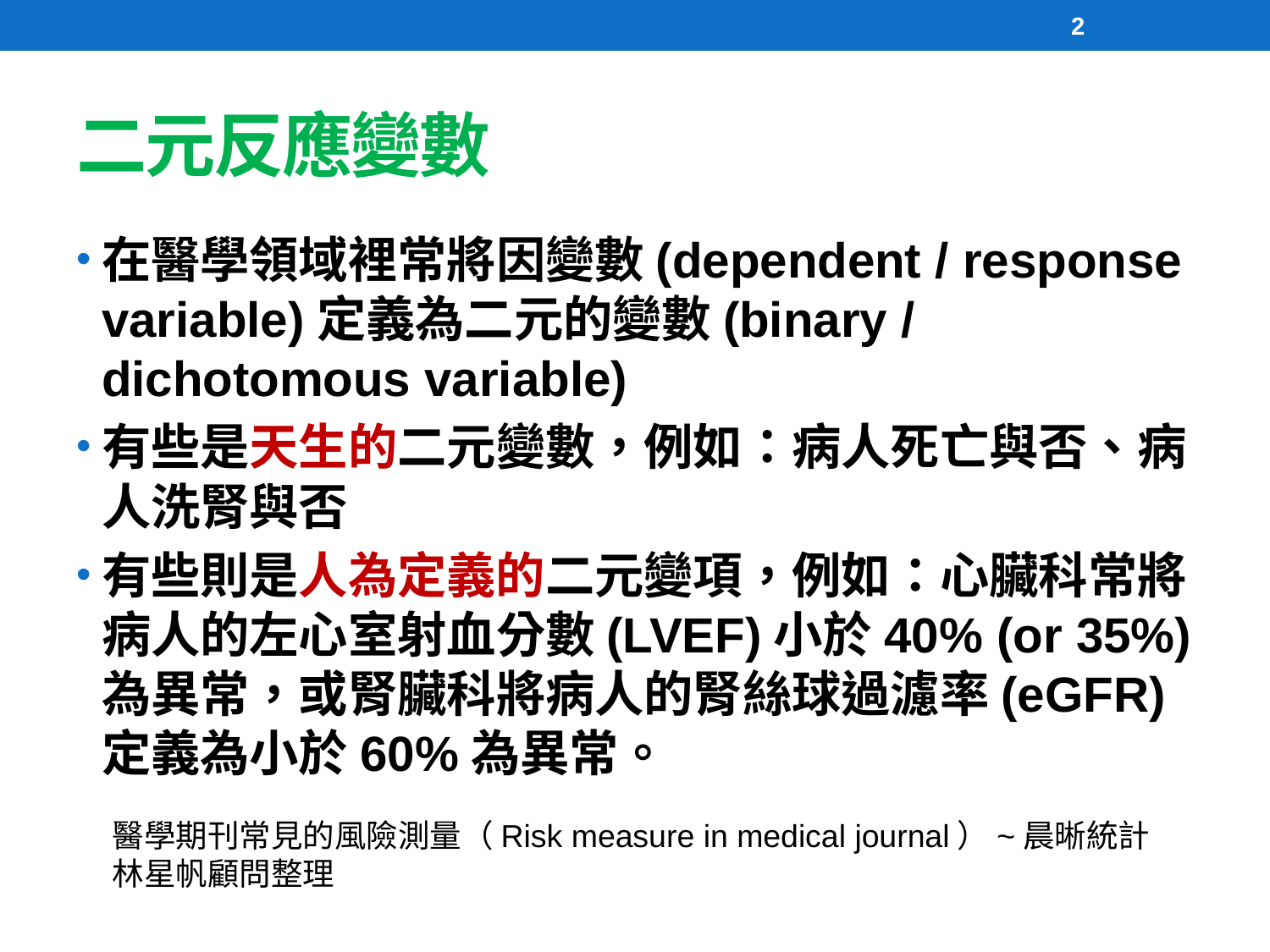

2
# 二元反應變數
在醫學領域裡常將因變數(dependent / response variable)定義為二元的變數(binary / dichotomous variable)
有些是天生的二元變數，例如：病人死亡與否、病人洗腎與否
有些則是人為定義的二元變項，例如：心臟科常將病人的左心室射血分數(LVEF)小於40% (or 35%) 為異常，或腎臟科將病人的腎絲球過濾率(eGFR)定義為小於60%為異常。
醫學期刊常見的風險測量（Risk measure in medical journal）~晨晰統計林星帆顧問整理